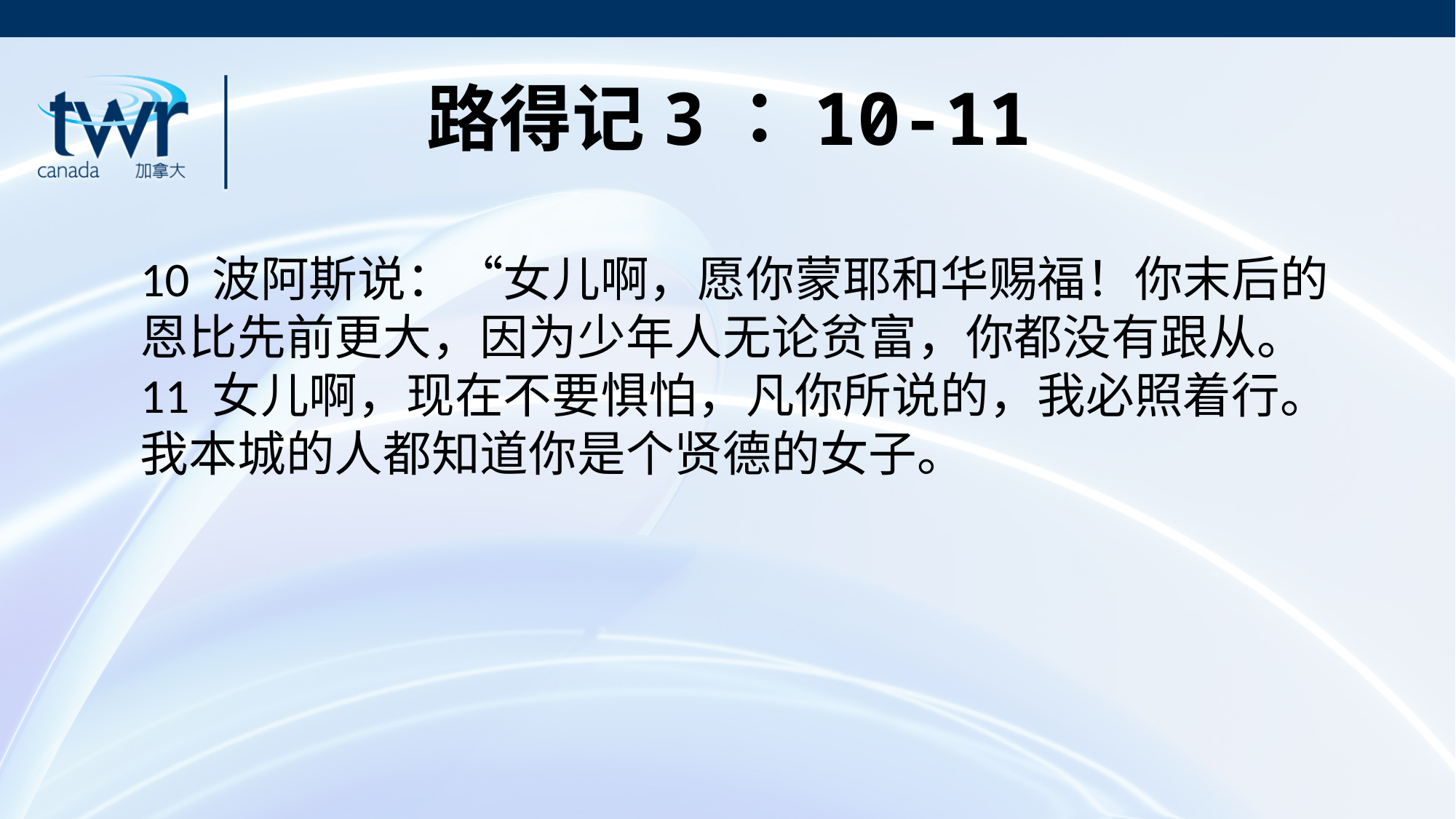

路得记3：10-11
10 波阿斯说：“女儿啊，愿你蒙耶和华赐福！你末后的恩比先前更大，因为少年人无论贫富，你都没有跟从。 11 女儿啊，现在不要惧怕，凡你所说的，我必照着行。我本城的人都知道你是个贤德的女子。